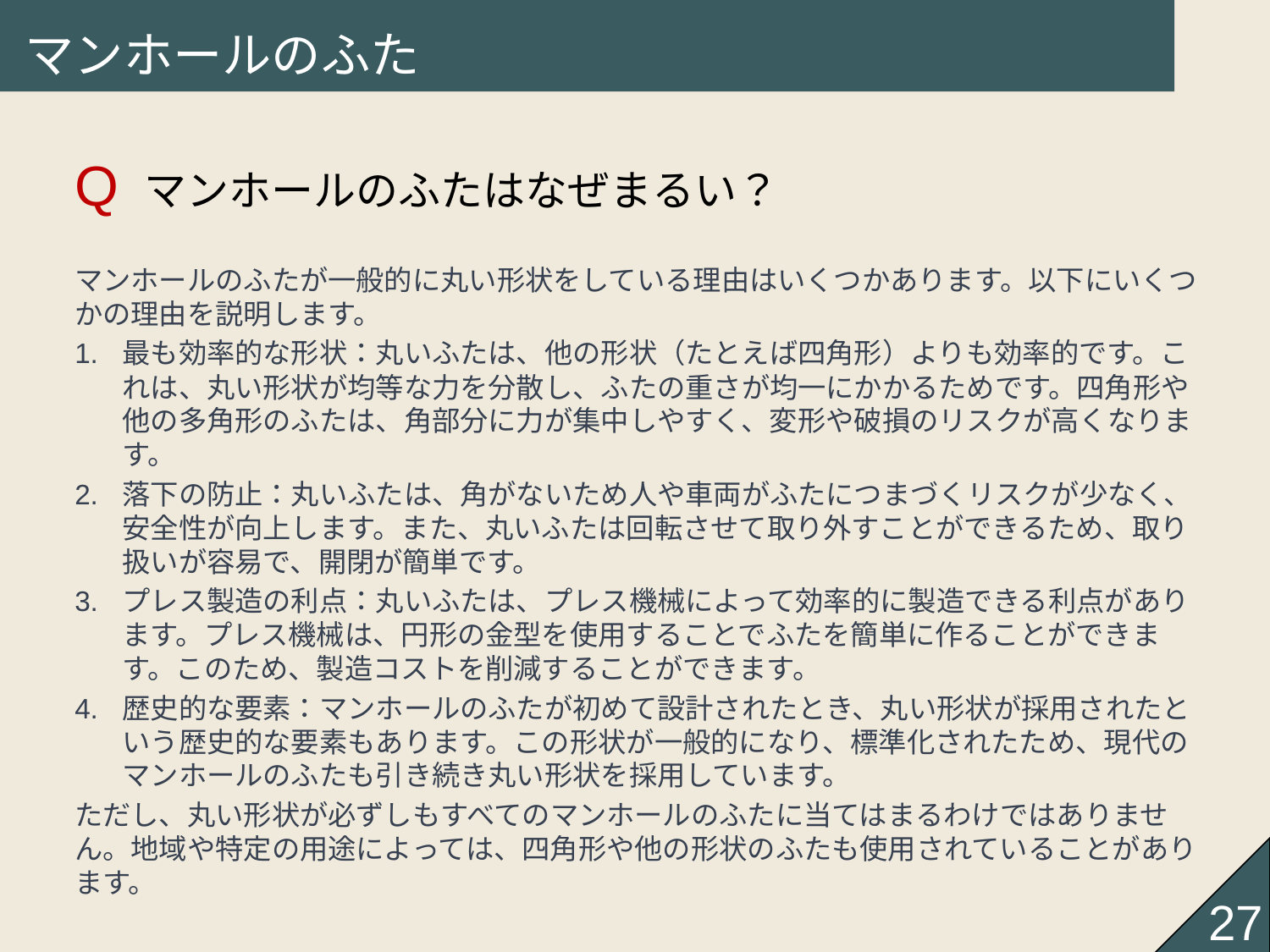

# マンホールのふた
Q	 マンホールのふたはなぜまるい？

マンホールのふたが一般的に丸い形状をしている理由はいくつかあります。以下にいくつかの理由を説明します。
最も効率的な形状：丸いふたは、他の形状（たとえば四角形）よりも効率的です。これは、丸い形状が均等な力を分散し、ふたの重さが均一にかかるためです。四角形や他の多角形のふたは、角部分に力が集中しやすく、変形や破損のリスクが高くなります。
落下の防止：丸いふたは、角がないため人や車両がふたにつまづくリスクが少なく、安全性が向上します。また、丸いふたは回転させて取り外すことができるため、取り扱いが容易で、開閉が簡単です。
プレス製造の利点：丸いふたは、プレス機械によって効率的に製造できる利点があります。プレス機械は、円形の金型を使用することでふたを簡単に作ることができます。このため、製造コストを削減することができます。
歴史的な要素：マンホールのふたが初めて設計されたとき、丸い形状が採用されたという歴史的な要素もあります。この形状が一般的になり、標準化されたため、現代のマンホールのふたも引き続き丸い形状を採用しています。
ただし、丸い形状が必ずしもすべてのマンホールのふたに当てはまるわけではありません。地域や特定の用途によっては、四角形や他の形状のふたも使用されていることがあります。